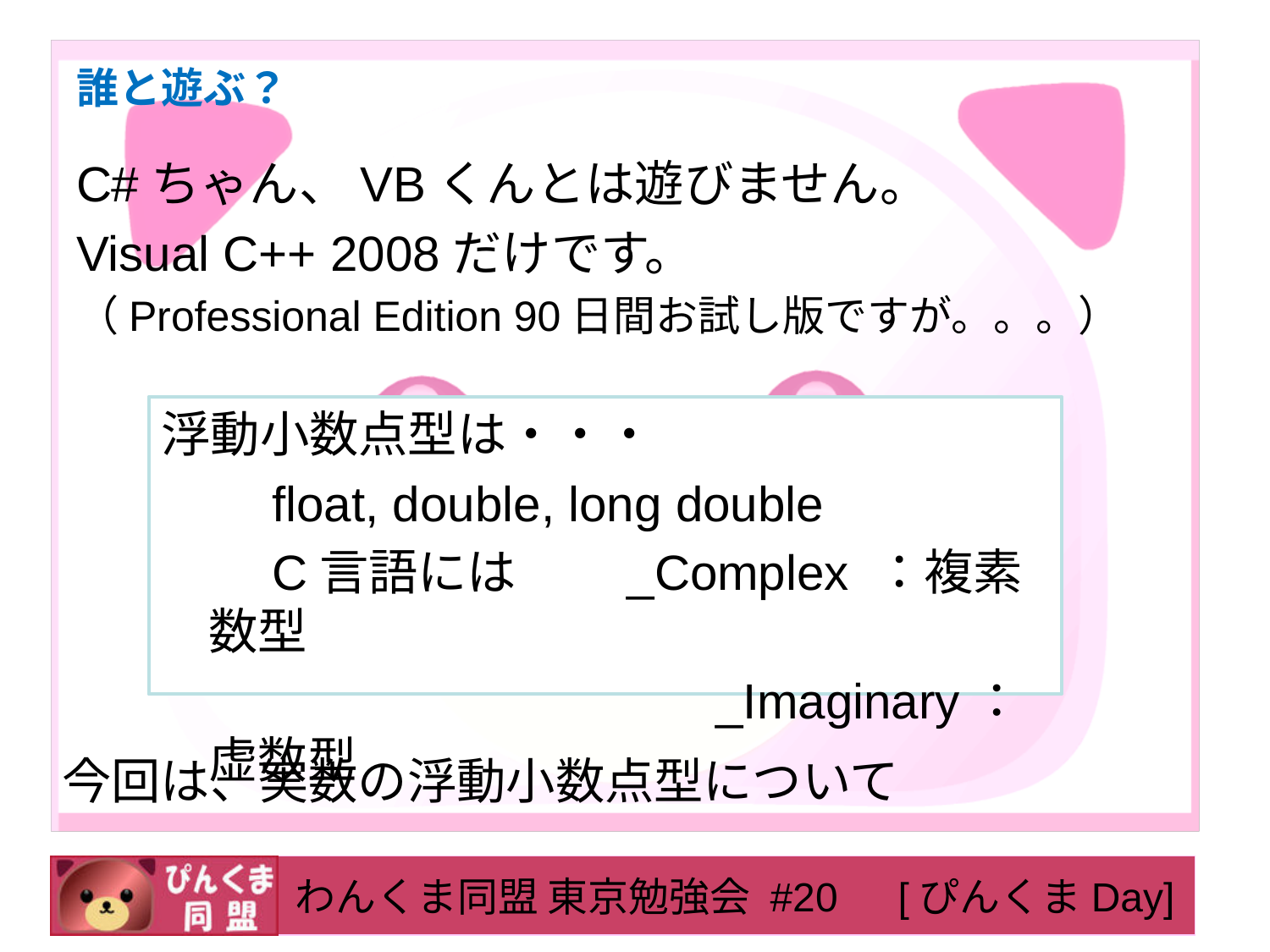

# 誰と遊ぶ？
C#ちゃん、VBくんとは遊びません。
Visual C++ 2008だけです。
（Professional Edition 90日間お試し版ですが。。。）
浮動小数点型は・・・
　　float, double, long double
　　C言語には　　_Complex ：複素数型
　　　　　　　　　　　_Imaginary：虚数型
今回は、実数の浮動小数点型について